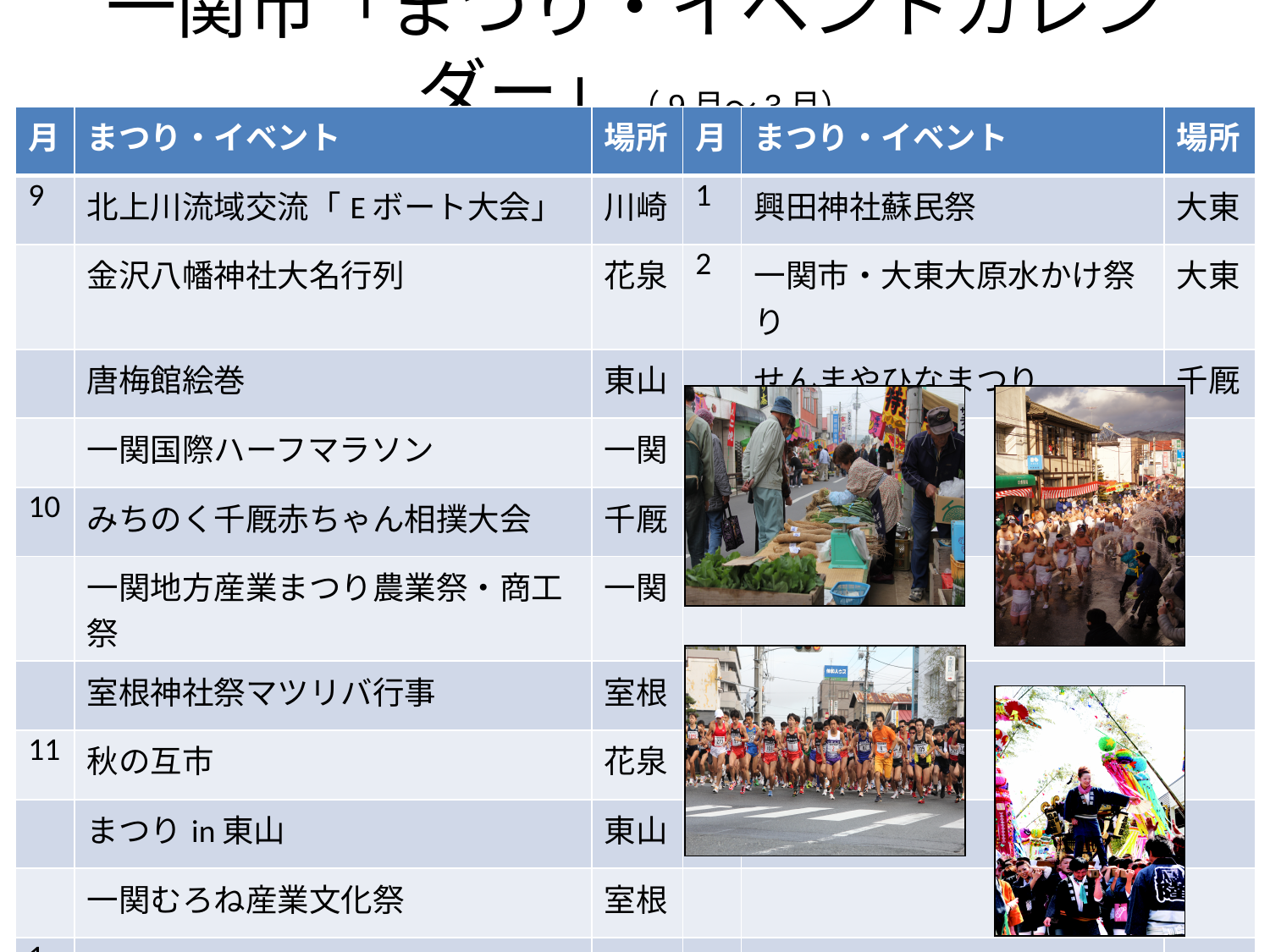

# 一関市「まつり・イベントカレンダー」（9月～3月）
| 月 | まつり・イベント | 場所 | 月 | まつり・イベント | 場所 |
| --- | --- | --- | --- | --- | --- |
| 9 | 北上川流域交流「Eボート大会」 | 川崎 | 1 | 興田神社蘇民祭 | 大東 |
|  | 金沢八幡神社大名行列 | 花泉 | 2 | 一関市・大東大原水かけ祭り | 大東 |
|  | 唐梅館絵巻 | 東山 |  | せんまやひなまつり | 千厩 |
|  | 一関国際ハーフマラソン | 一関 |  |  |  |
| 10 | みちのく千厩赤ちゃん相撲大会 | 千厩 |  |  |  |
|  | 一関地方産業まつり農業祭・商工祭 | 一関 |  |  |  |
|  | 室根神社祭マツリバ行事 | 室根 |  |  |  |
| 11 | 秋の互市 | 花泉 |  |  |  |
|  | まつりin東山 | 東山 |  |  |  |
|  | 一関むろね産業文化祭 | 室根 |  |  |  |
| 1 | 磐井清水若水送り | 東山 |  |  |  |
|  |  |  |  |  |  |